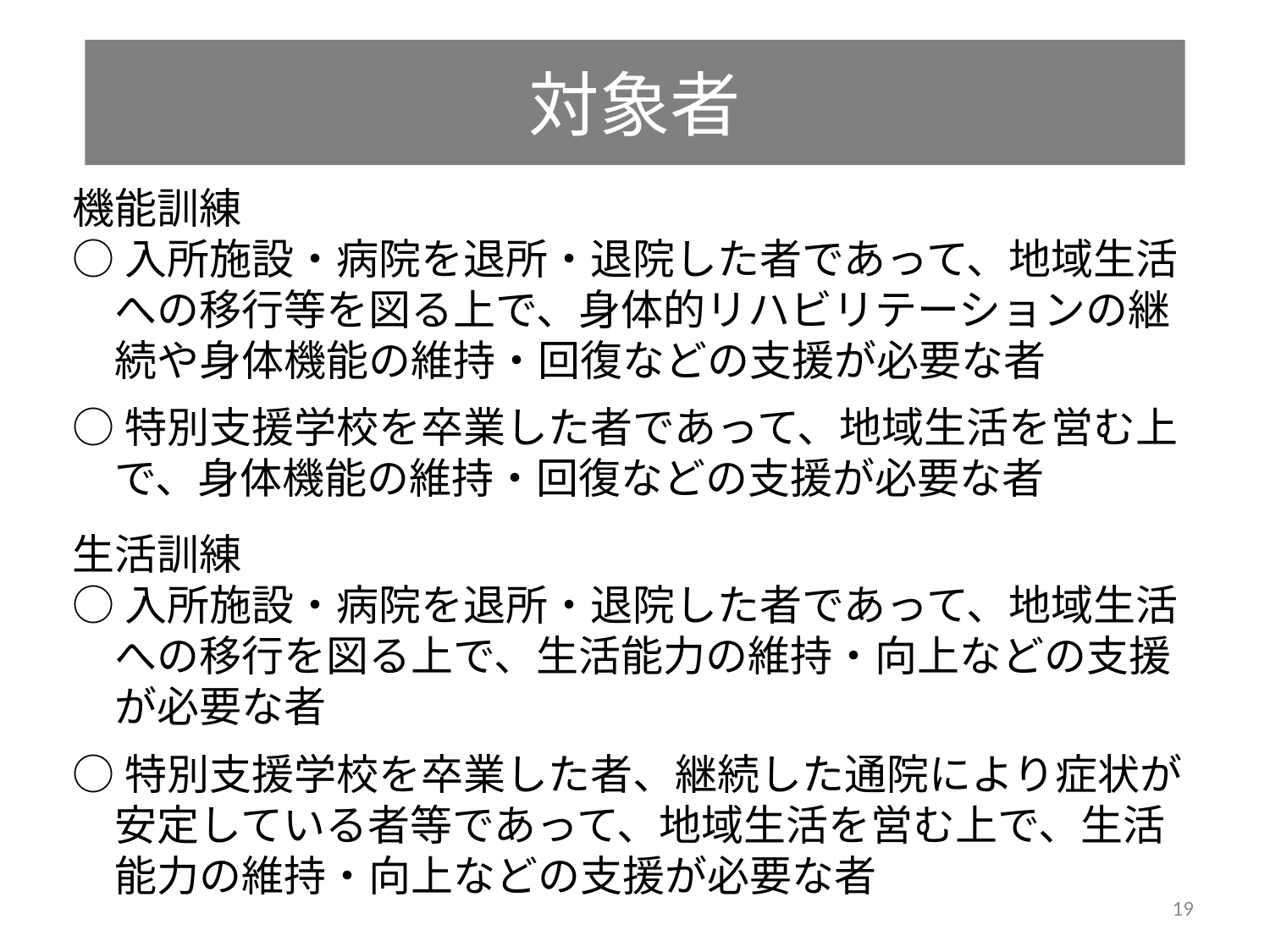

# 対象者
機能訓練
○入所施設・病院を退所・退院した者であって、地域生活
　への移行等を図る上で、身体的リハビリテーションの継
　続や身体機能の維持・回復などの支援が必要な者

○特別支援学校を卒業した者であって、地域生活を営む上
　で、身体機能の維持・回復などの支援が必要な者

生活訓練
○入所施設・病院を退所・退院した者であって、地域生活
　への移行を図る上で、生活能力の維持・向上などの支援
　が必要な者

○特別支援学校を卒業した者、継続した通院により症状が
　安定している者等であって、地域生活を営む上で、生活
　能力の維持・向上などの支援が必要な者
19